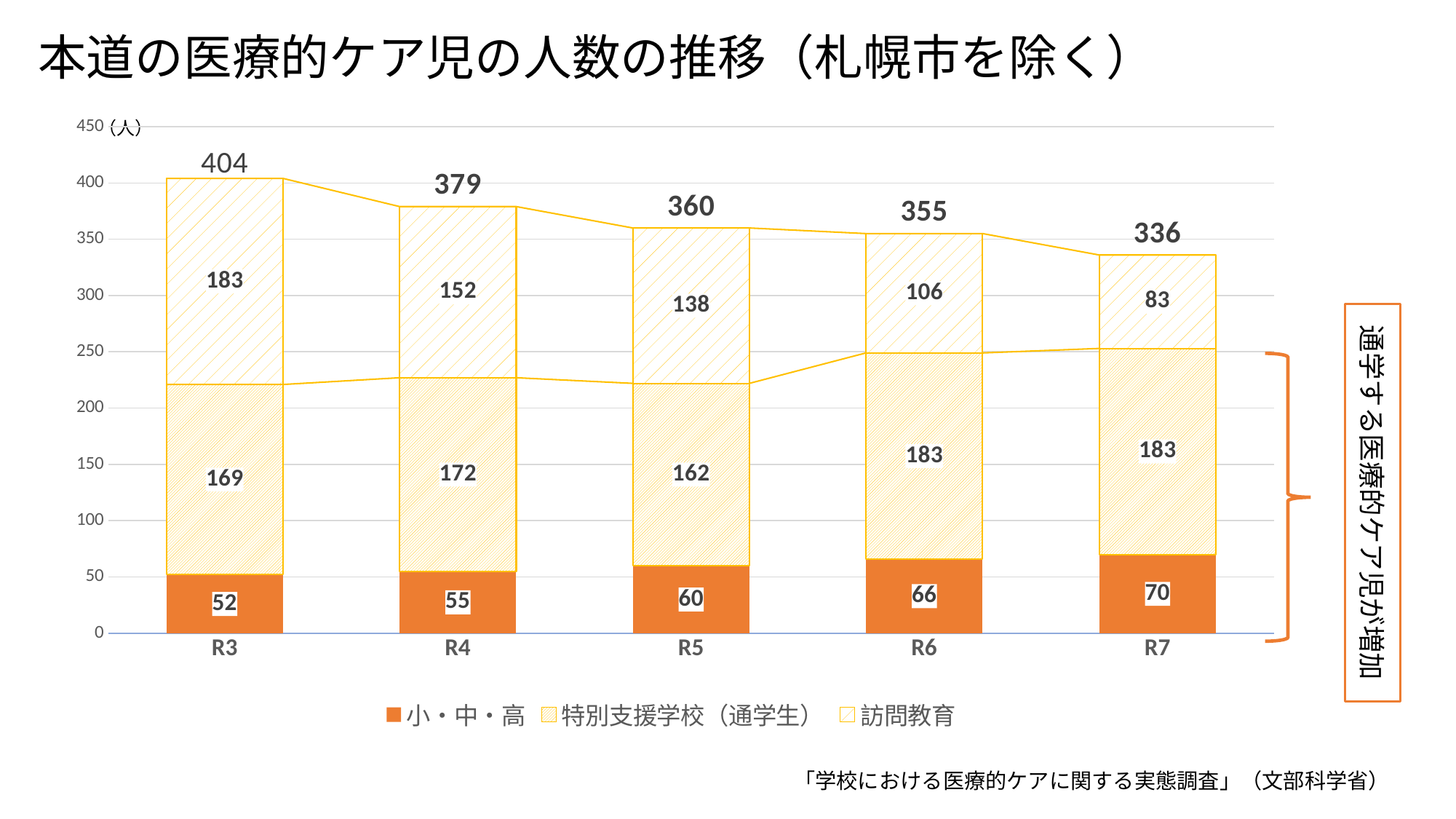

# 本道の医療的ケア児の人数の推移（札幌市を除く）

### Chart

| Category | 小・中・高 | 特別支援学校（通学生） | 訪問教育 | 医療的ケアを必要とする児童生徒数 |
|---|---|---|---|---|
| R3 | 52.0 | 169.0 | 183.0 | 398.0 |
| R4 | 55.0 | 172.0 | 152.0 | 379.0 |
| R5 | 60.0 | 162.0 | 138.0 | 360.0 |
| R6 | 66.0 | 183.0 | 106.0 | 355.0 |
| R7 | 70.0 | 183.0 | 83.0 | 336.0 |
（人）
通学する医療的ケア児が増加

「学校における医療的ケアに関する実態調査」（文部科学省）